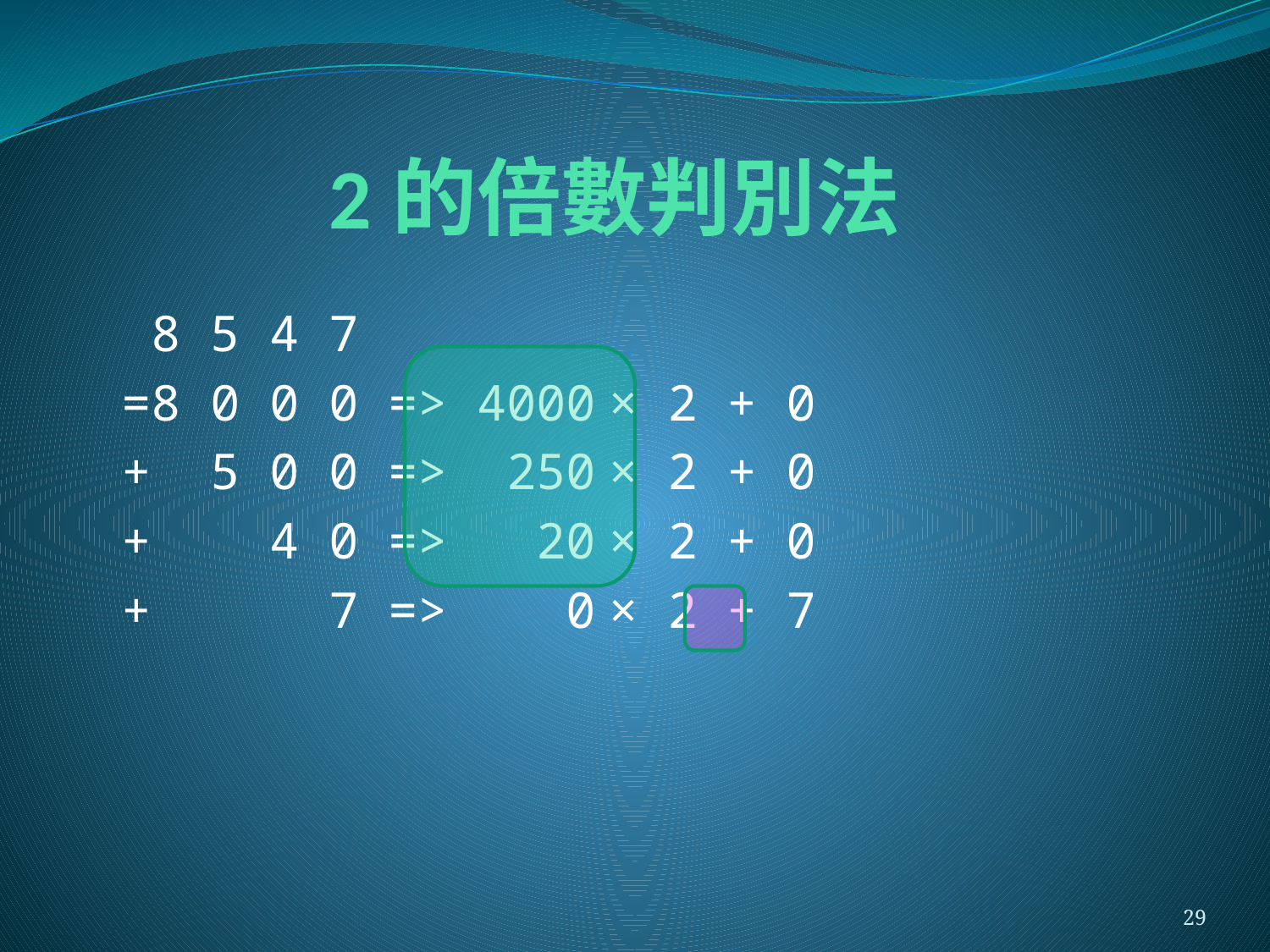

# 2的倍數判別法
 8 5 4 7
=8 0 0 0 => 4000 × 2 + 0
+  5 0 0 =>  250 × 2 + 0
+    4 0 =>   20 × 2 + 0
+      7 =>    0 × 2 + 7

29